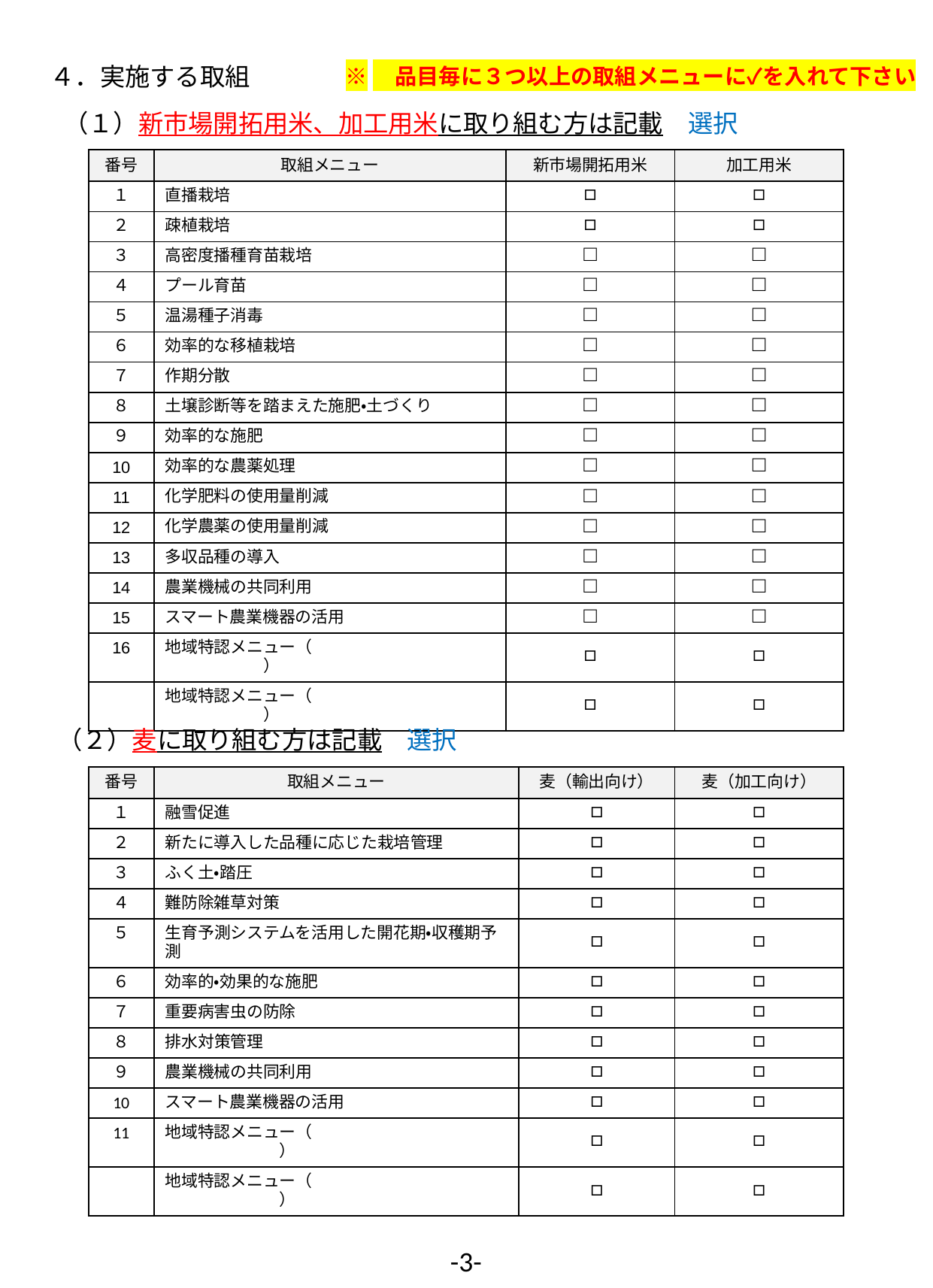

４．実施する取組
※　品目毎に３つ以上の取組メニューに✓を入れて下さい
（１）新市場開拓用米、加工用米に取り組む方は記載　選択
| 番号 | 取組メニュー | 新市場開拓用米 | 加工用米 |
| --- | --- | --- | --- |
| １ | 直播栽培 | □ | □ |
| ２ | 疎植栽培 | □ | □ |
| ３ | 高密度播種育苗栽培 | □ | □ |
| ４ | プール育苗 | □ | □ |
| ５ | 温湯種子消毒 | □ | □ |
| ６ | 効率的な移植栽培 | □ | □ |
| ７ | 作期分散 | □ | □ |
| ８ | 土壌診断等を踏まえた施肥・土づくり | □ | □ |
| ９ | 効率的な施肥 | □ | □ |
| 10 | 効率的な農薬処理 | □ | □ |
| 11 | 化学肥料の使用量削減 | □ | □ |
| 12 | 化学農薬の使用量削減 | □ | □ |
| 13 | 多収品種の導入 | □ | □ |
| 14 | 農業機械の共同利用 | □ | □ |
| 15 | スマート農業機器の活用 | □ | □ |
| 16 | 地域特認メニュー（　　　　　　　　　　　　　　　　　） | □ | □ |
|  | 地域特認メニュー（　　　　　　　　　　　　　　　　　） | □ | □ |
（２）麦に取り組む方は記載　選択
| 番号 | 取組メニュー | 麦（輸出向け） | 麦（加工向け） |
| --- | --- | --- | --- |
| １ | 融雪促進 | □ | □ |
| ２ | 新たに導入した品種に応じた栽培管理 | □ | □ |
| ３ | ふく土・踏圧 | □ | □ |
| ４ | 難防除雑草対策 | □ | □ |
| ５ | 生育予測システムを活用した開花期・収穫期予測 | □ | □ |
| ６ | 効率的・効果的な施肥 | □ | □ |
| ７ | 重要病害虫の防除 | □ | □ |
| ８ | 排水対策管理 | □ | □ |
| ９ | 農業機械の共同利用 | □ | □ |
| 10 | スマート農業機器の活用 | □ | □ |
| 11 | 地域特認メニュー（　　　　　　　　　　　　　　　　　　） | □ | □ |
|  | 地域特認メニュー（　　　　　　　　　　　　　　　　　　） | □ | □ |
-3-